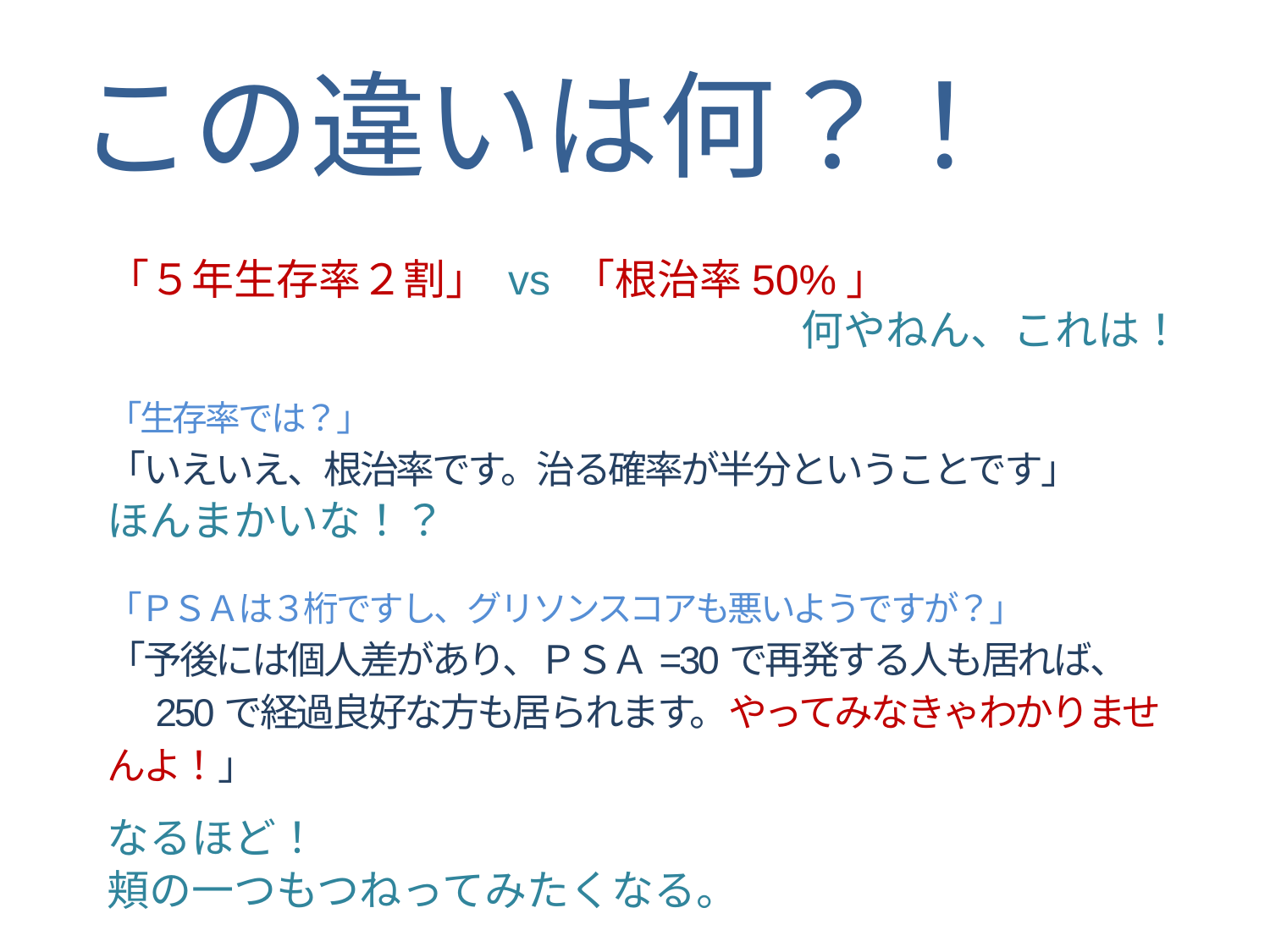

この違いは何？！
「５年生存率２割」 vs 「根治率50%」
 何やねん、これは！
「生存率では？」
「いえいえ、根治率です。治る確率が半分ということです」
ほんまかいな！？
「ＰＳＡは３桁ですし、グリソンスコアも悪いようですが？」
「予後には個人差があり、ＰＳＡ=30で再発する人も居れば、
　250で経過良好な方も居られます。やってみなきゃわかりませんよ！」

なるほど！
頬の一つもつねってみたくなる。